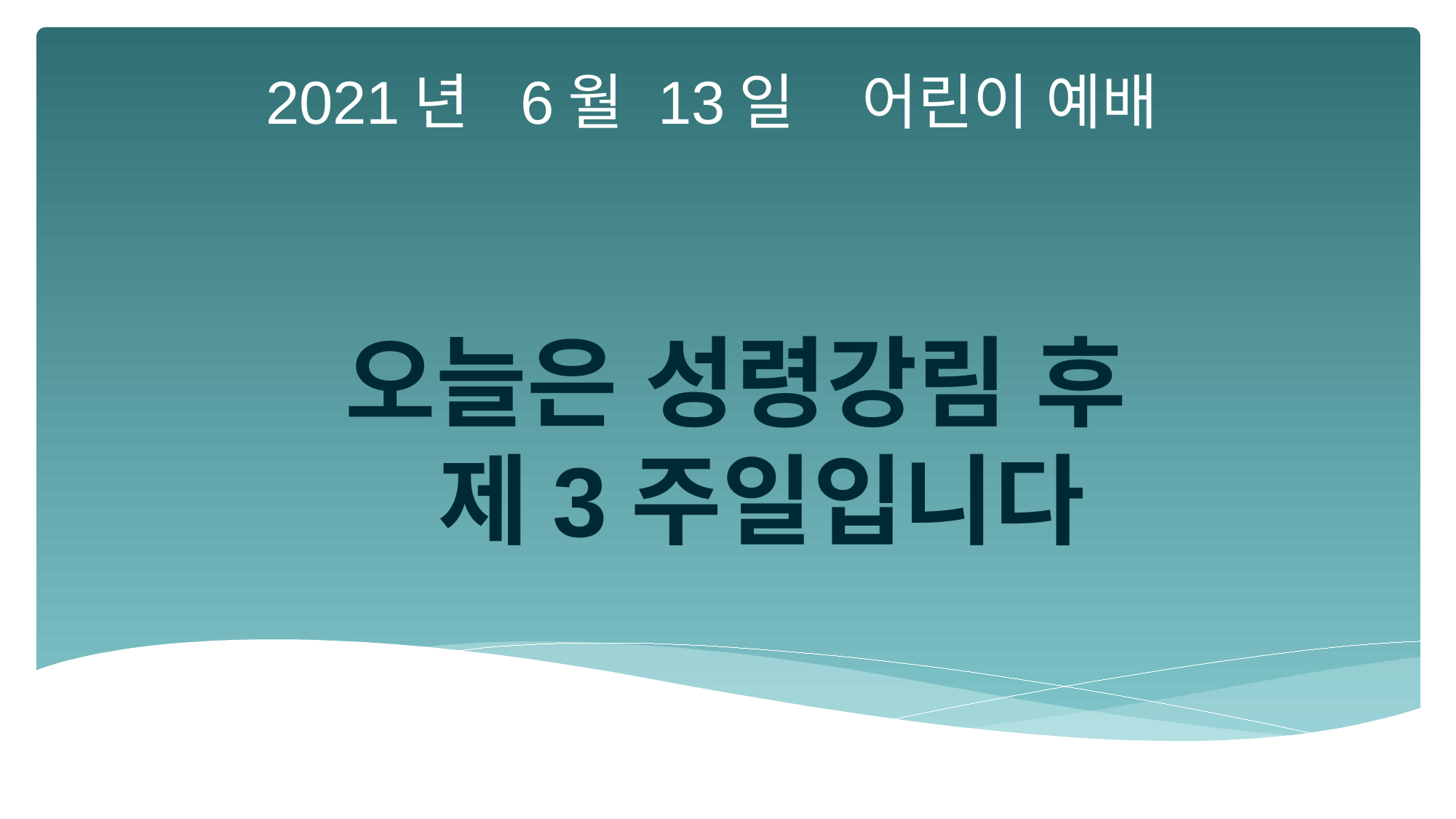

2021년  6월 13일    어린이 예배
오늘은 성령강림 후
 제3주일입니다